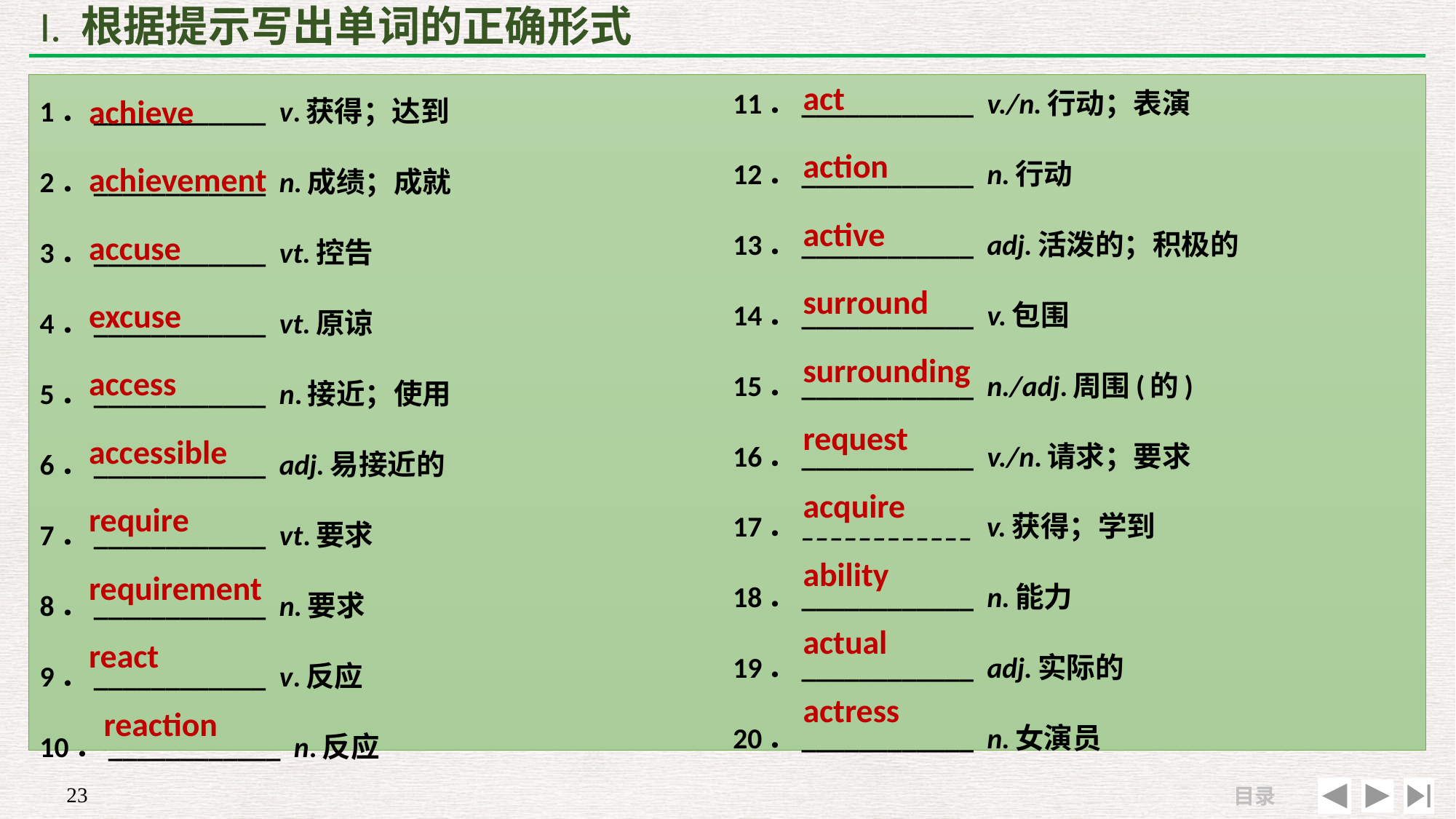

# I. 根据提示写出单词的正确形式
act
action
active
surround
surrounding
request
acquire
ability
actual
actress
11．____________  v./n.行动；表演
12．____________  n.行动
13．____________  adj.活泼的；积极的
14．____________  v.包围
15．____________  n./adj.周围(的)
16．____________  v./n.请求；要求
17．____________  v.获得；学到
18．____________  n.能力
19．____________  adj.实际的
20．____________  n.女演员
achieve
achievement
accuse
excuse
access
accessible
require
requirement
react
  reaction
1．____________  v.获得；达到
2．____________  n.成绩；成就
3．____________  vt.控告
4．____________  vt.原谅
5．____________  n.接近；使用
6．____________  adj.易接近的
7．____________  vt.要求
8．____________  n.要求
9．____________  v.反应
10．____________  n.反应